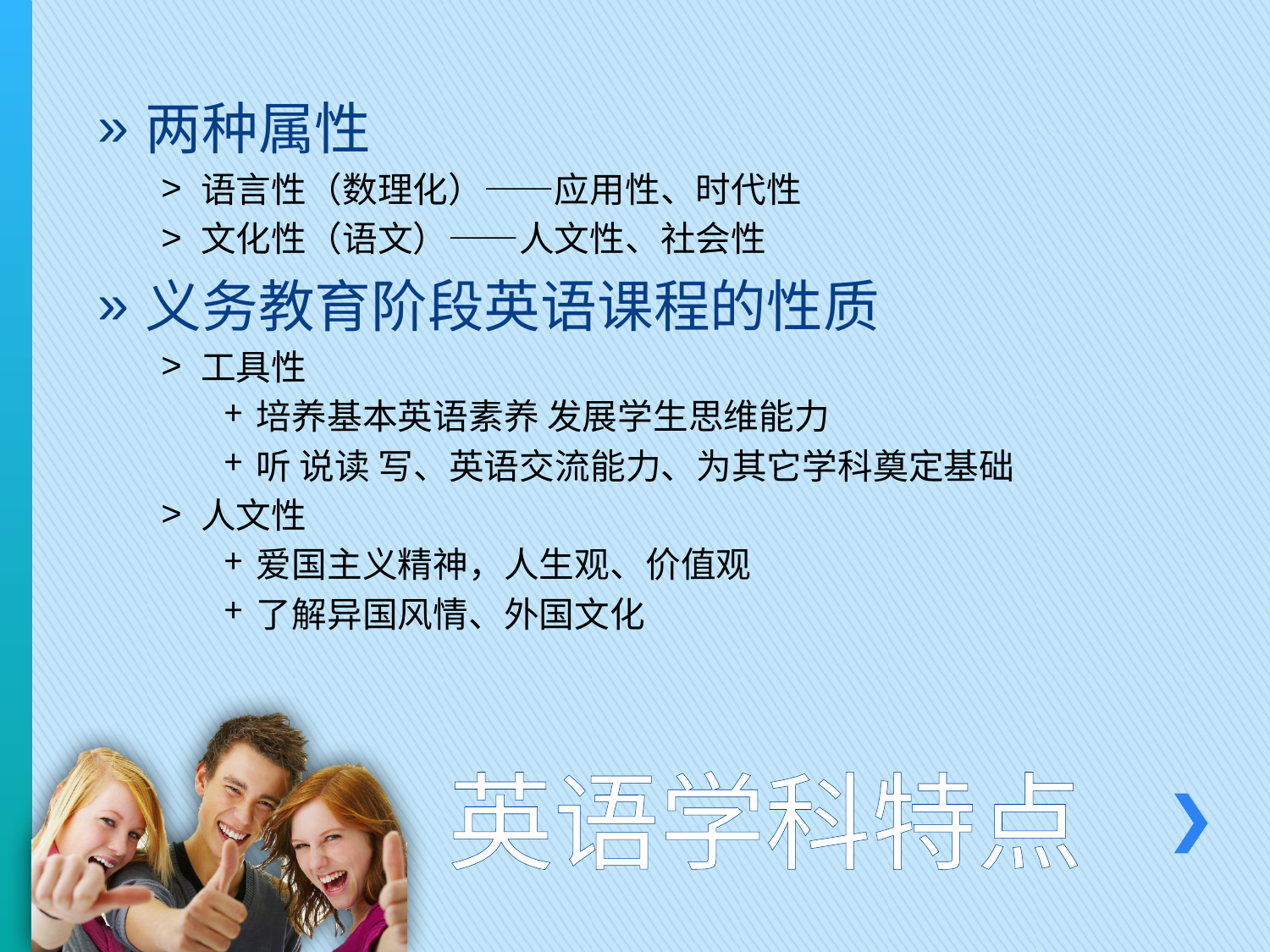

两种属性
语言性（数理化）——应用性、时代性
文化性（语文）——人文性、社会性
义务教育阶段英语课程的性质
工具性
培养基本英语素养 发展学生思维能力
听 说读 写、英语交流能力、为其它学科奠定基础
人文性
爱国主义精神，人生观、价值观
了解异国风情、外国文化

# 英语学科特点